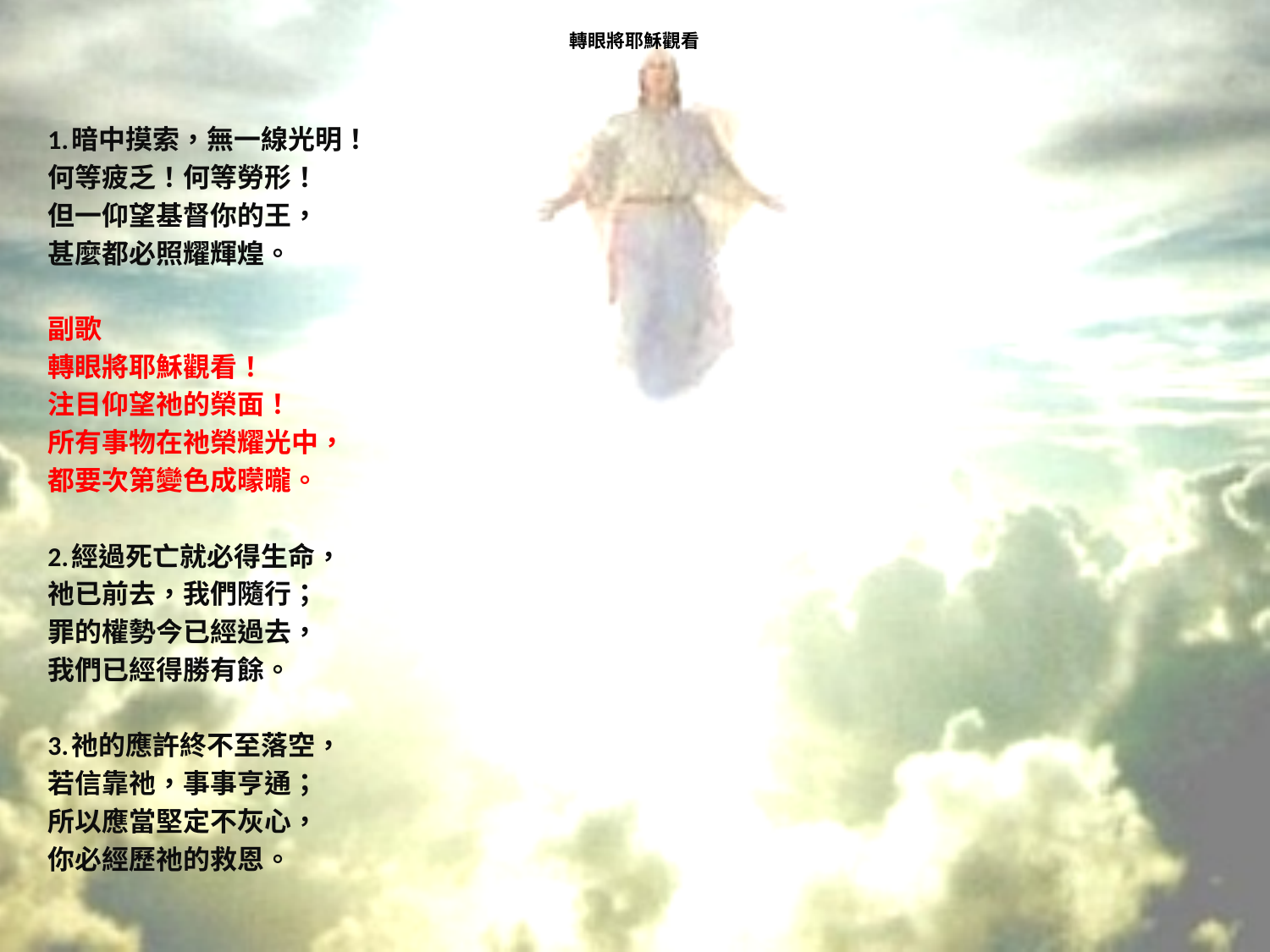

# 轉眼將耶穌觀看
1.暗中摸索，無一線光明！
何等疲乏！何等勞形！
但一仰望基督你的王，
甚麼都必照耀輝煌。

副歌
轉眼將耶穌觀看！
注目仰望祂的榮面！
所有事物在祂榮耀光中，
都要次第變色成曚曨。

2.經過死亡就必得生命，
祂已前去，我們隨行；
罪的權勢今已經過去，
我們已經得勝有餘。

3.祂的應許終不至落空，
若信靠祂，事事亨通；
所以應當堅定不灰心，
你必經歷祂的救恩。